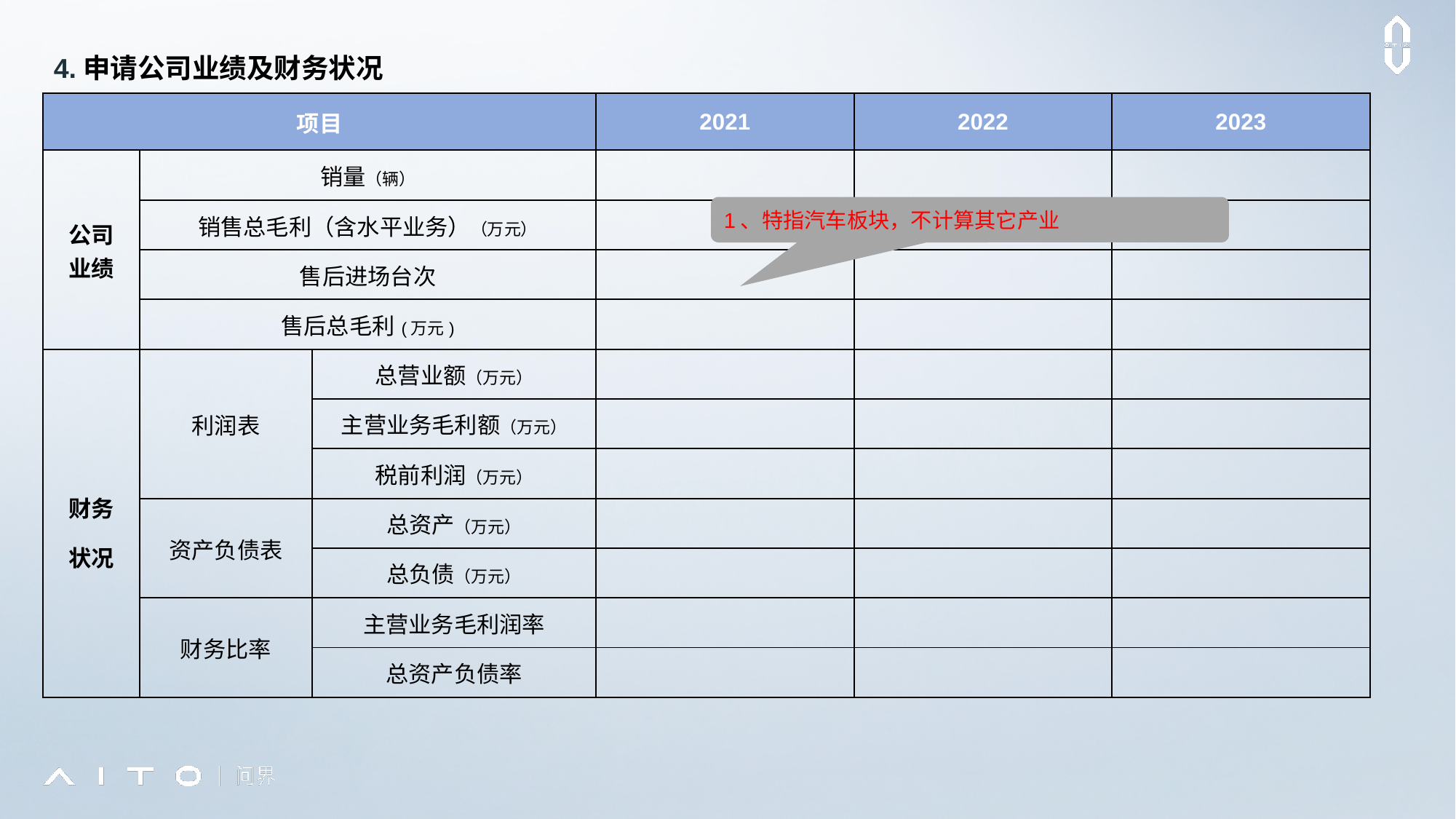

4.申请公司业绩及财务状况
| 项目 |  |  | 2021 | 2022 | 2023 |
| --- | --- | --- | --- | --- | --- |
| 公司 业绩 | 销量（辆） |  |  |  |  |
|  | 销售总毛利（含水平业务）（万元） |  |  |  |  |
|  | 售后进场台次 |  |  |  |  |
|  | 售后总毛利(万元) |  |  |  |  |
| 财务 状况 | 利润表 | 总营业额（万元） |  |  |  |
|  |  | 主营业务毛利额（万元） |  |  |  |
|  |  | 税前利润（万元） |  |  |  |
|  | 资产负债表 | 总资产（万元） |  |  |  |
|  |  | 总负债（万元） |  |  |  |
|  | 财务比率 | 主营业务毛利润率 |  |  |  |
|  |  | 总资产负债率 |  |  |  |
1、特指汽车板块，不计算其它产业